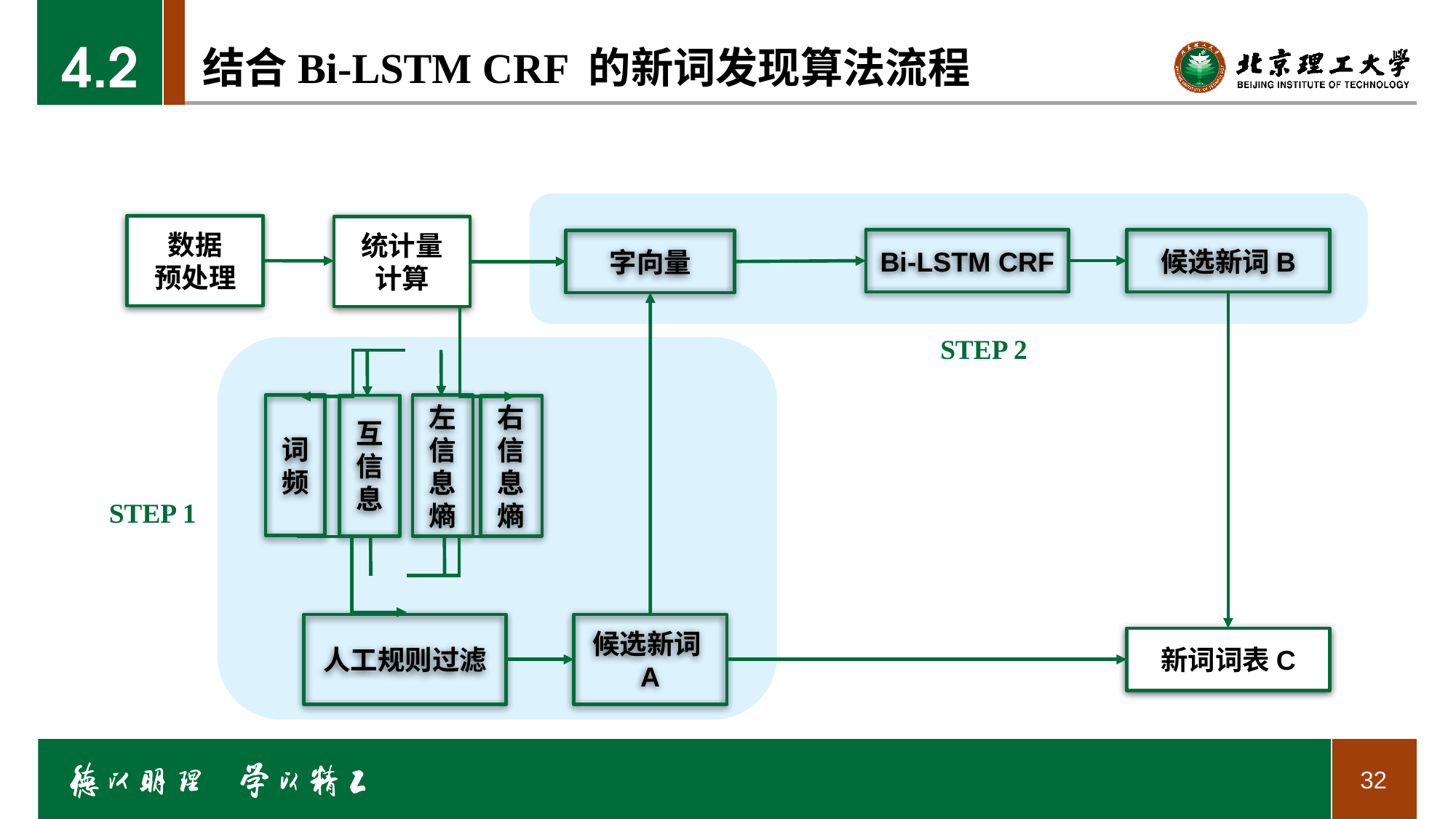

4.2
# 结合Bi-LSTM CRF 的新词发现算法流程

STEP 2
数据
预处理
统计量
计算
Bi-LSTM CRF
候选新词B
字向量
词频
左信息熵
互信息
右信息熵
人工规则过滤
候选新词A
新词词表C

STEP 1